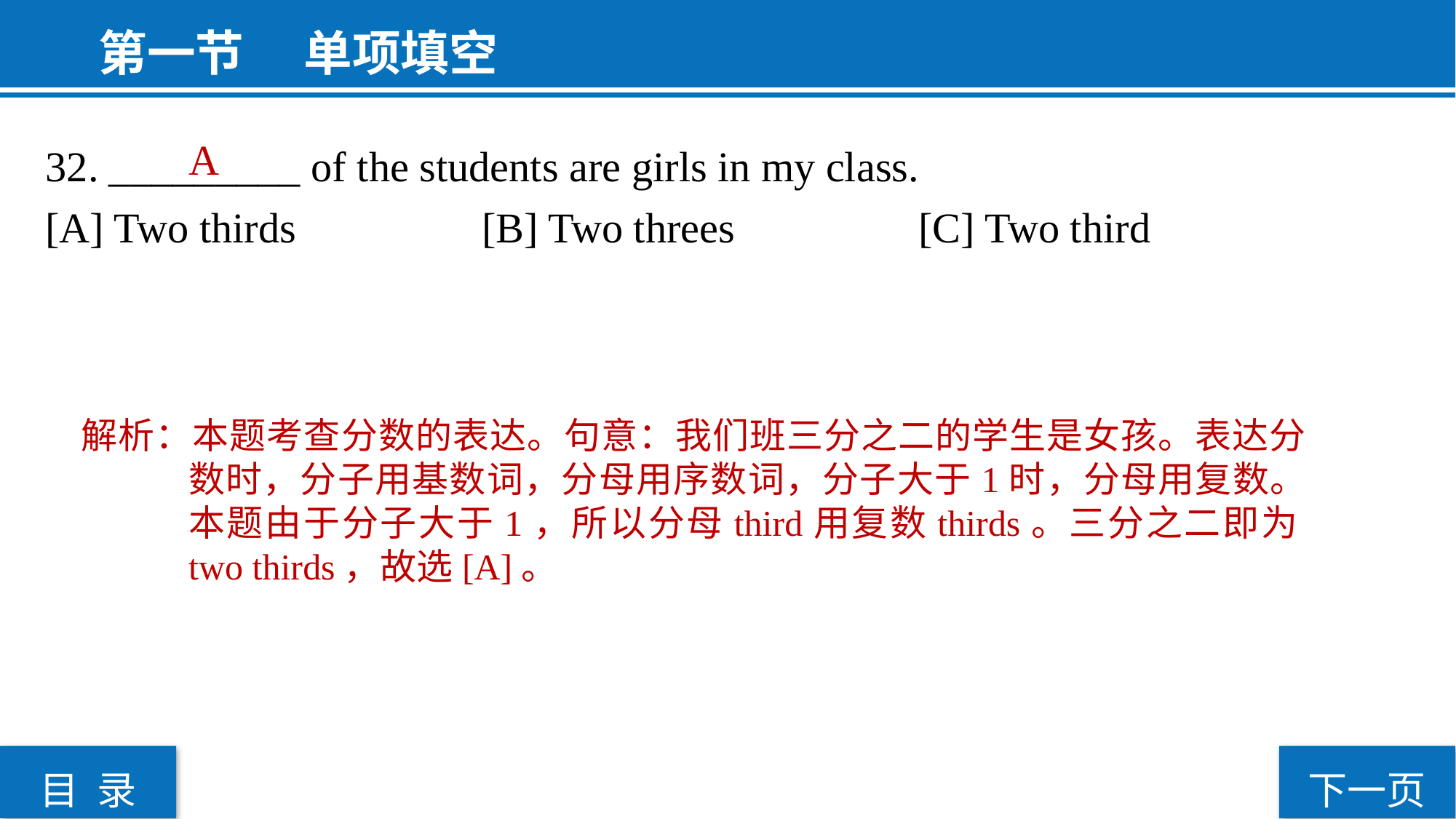

第一节  单项填空
32. _________ of the students are girls in my class.
[A] Two thirds 		[B] Two threes 		[C] Two third
A
解析：本题考查分数的表达。句意：我们班三分之二的学生是女孩。表达分数时，分子用基数词，分母用序数词，分子大于1时，分母用复数。本题由于分子大于1，所以分母third用复数thirds。三分之二即为two thirds，故选[A]。